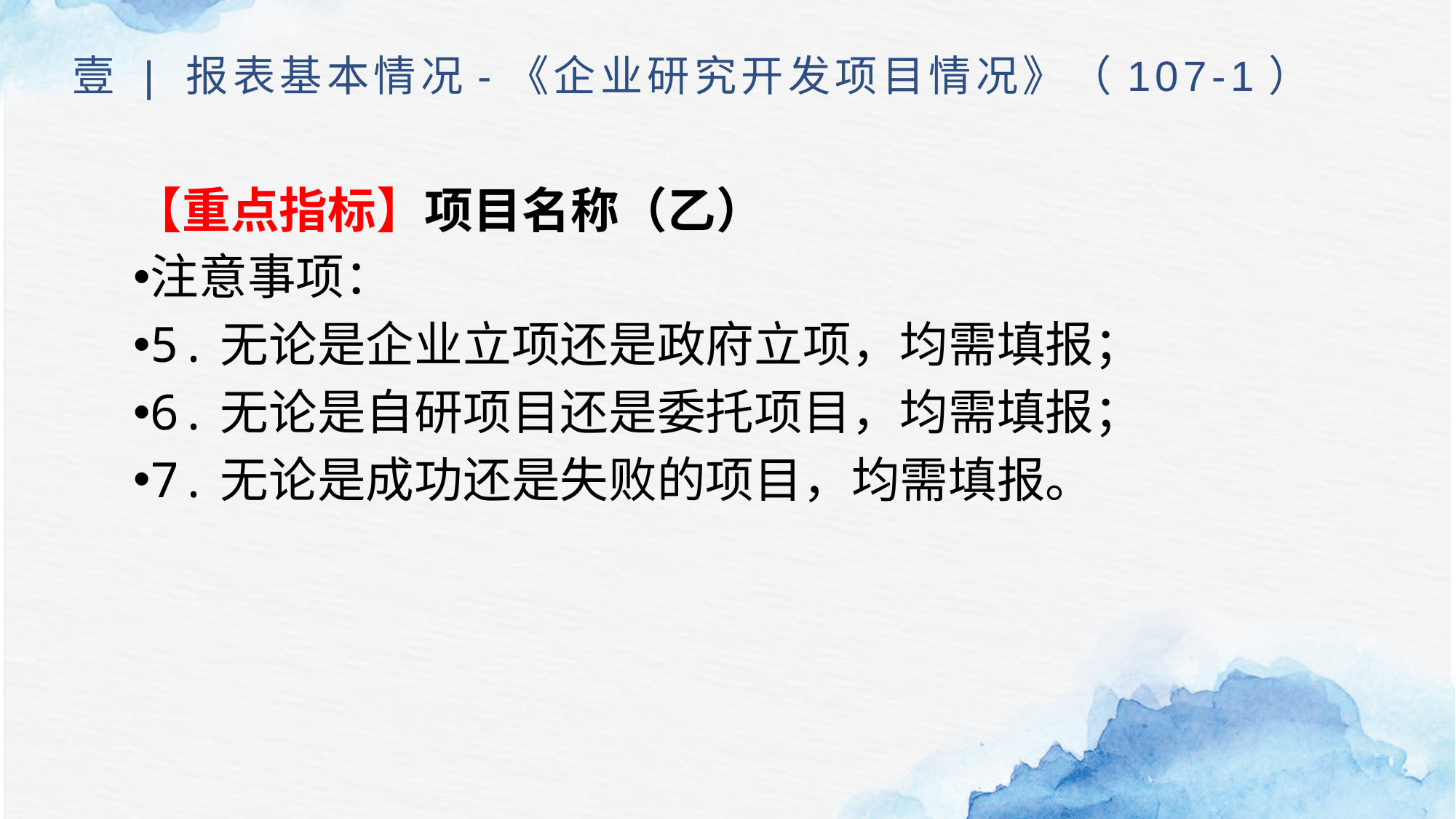

# 壹 | 报表基本情况-《企业研究开发项目情况》（107-1）
【重点指标】项目名称（乙）
注意事项：
5.无论是企业立项还是政府立项，均需填报；
6.无论是自研项目还是委托项目，均需填报；
7.无论是成功还是失败的项目，均需填报。